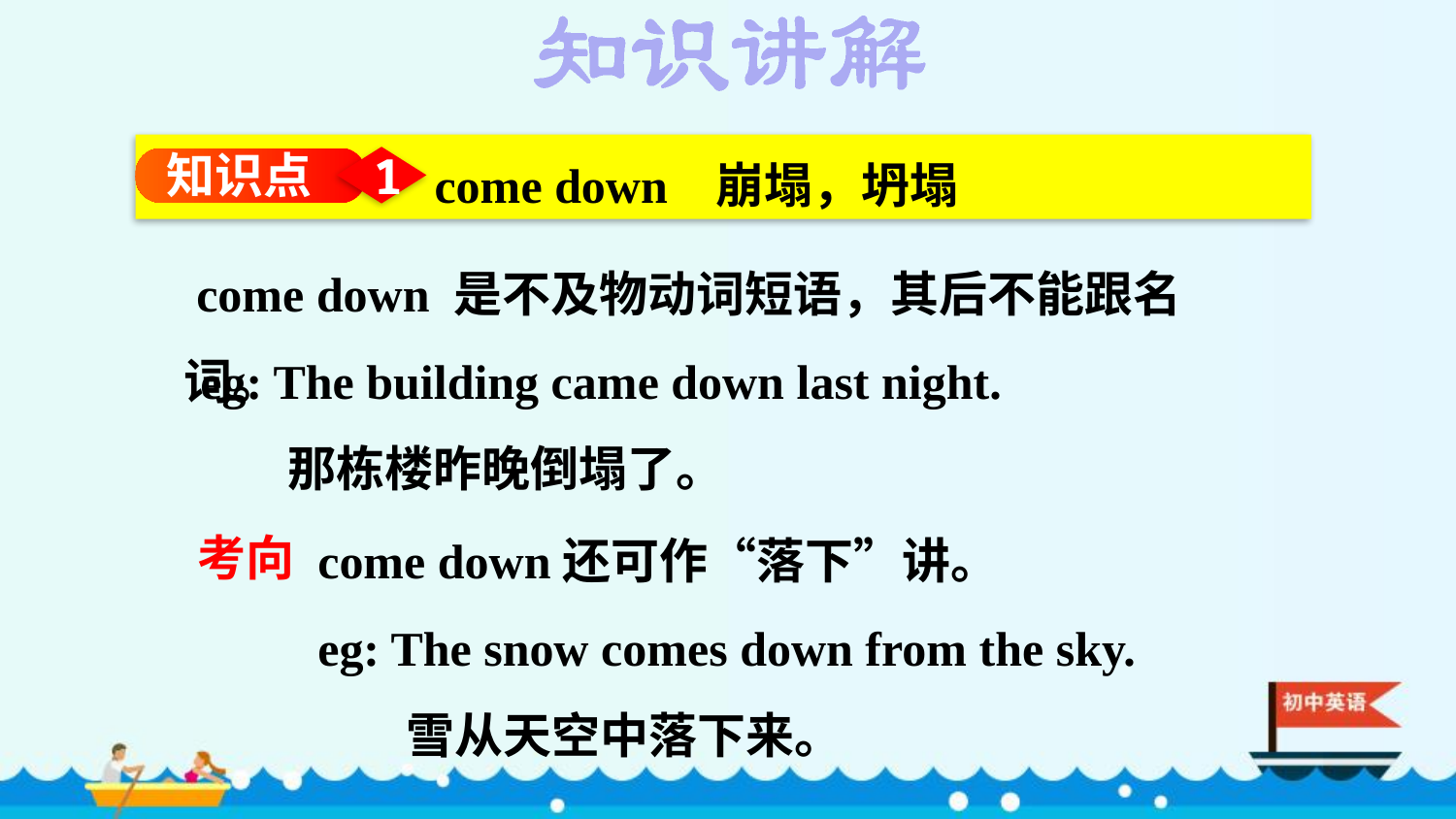

come down   崩塌，坍塌

知识点
1

 come down 是不及物动词短语，其后不能跟名词。
eg: The building came down last night.
       那栋楼昨晚倒塌了。
come down还可作“落下”讲。
eg: The snow comes down from the sky.
       雪从天空中落下来。
考向